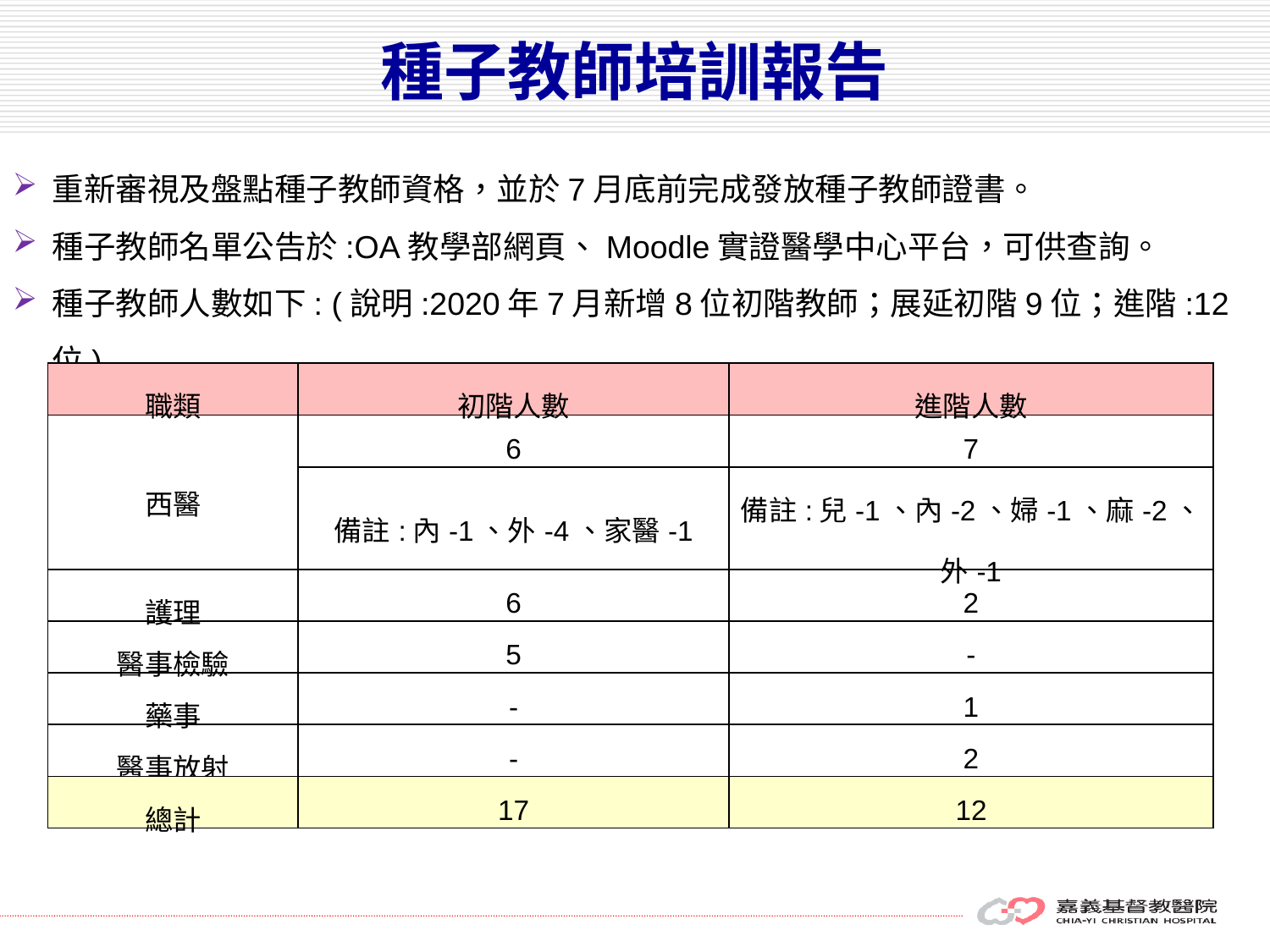

# 種子教師培訓報告
重新審視及盤點種子教師資格，並於7月底前完成發放種子教師證書。
種子教師名單公告於:OA教學部網頁、Moodle實證醫學中心平台，可供查詢。
種子教師人數如下: (說明:2020年7月新增8位初階教師；展延初階9位；進階:12位)
| 職類 | 初階人數 | 進階人數 |
| --- | --- | --- |
| 西醫 | 6 | 7 |
|  | 備註:內-1、外-4、家醫-1 | 備註:兒-1、內-2、婦-1、麻-2、外-1 |
| 護理 | 6 | 2 |
| 醫事檢驗 | 5 | - |
| 藥事 | - | 1 |
| 醫事放射 | - | 2 |
| 總計 | 17 | 12 |